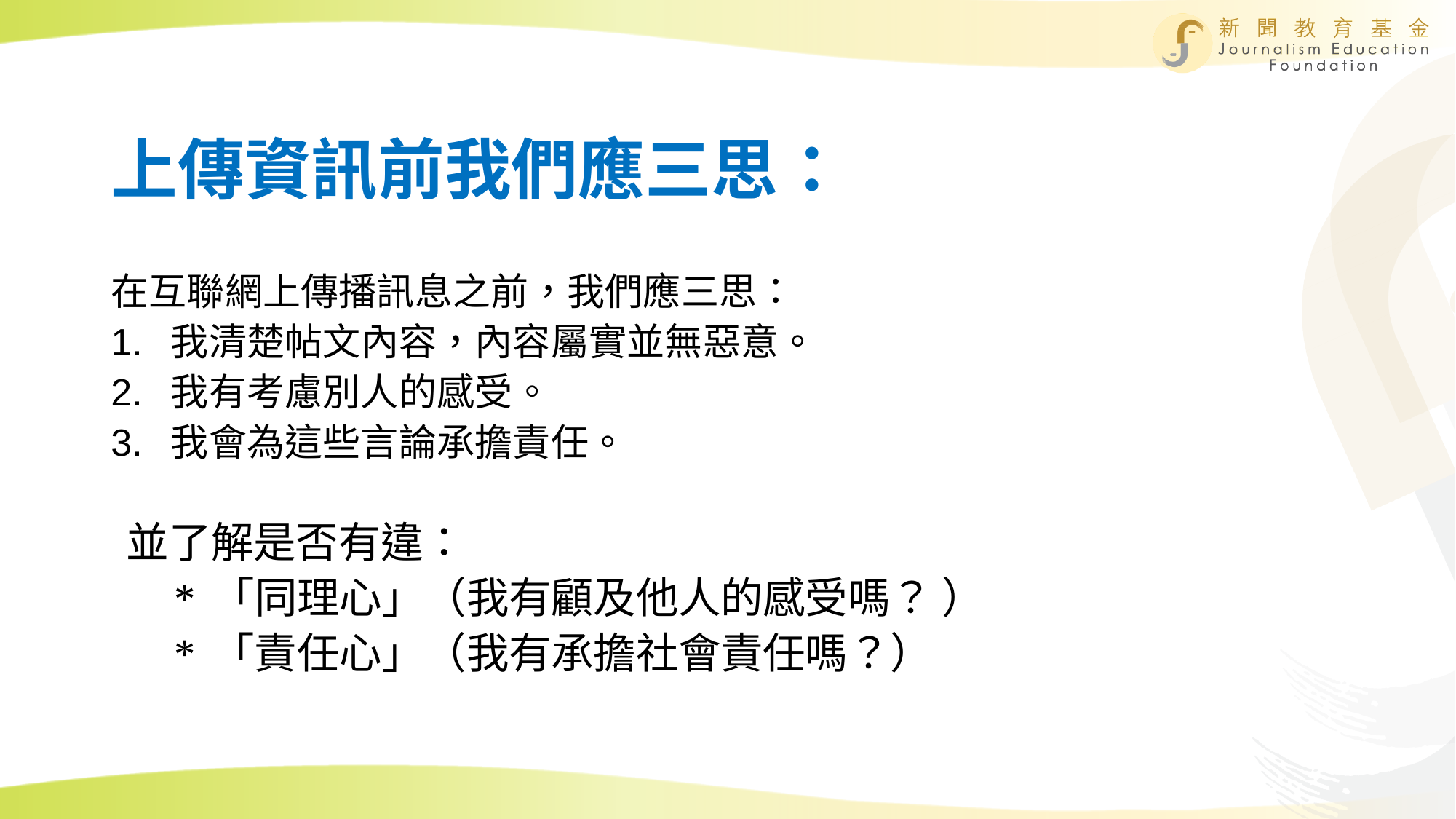

# 上傳資訊前我們應三思：

在互聯網上傳播訊息之前，我們應三思：
我清楚帖文內容，內容屬實並無惡意。
我有考慮別人的感受。
我會為這些言論承擔責任。

 並了解是否有違：
      * 「同理心」（我有顧及他人的感受嗎？ ）
      * 「責任心」（我有承擔社會責任嗎？）